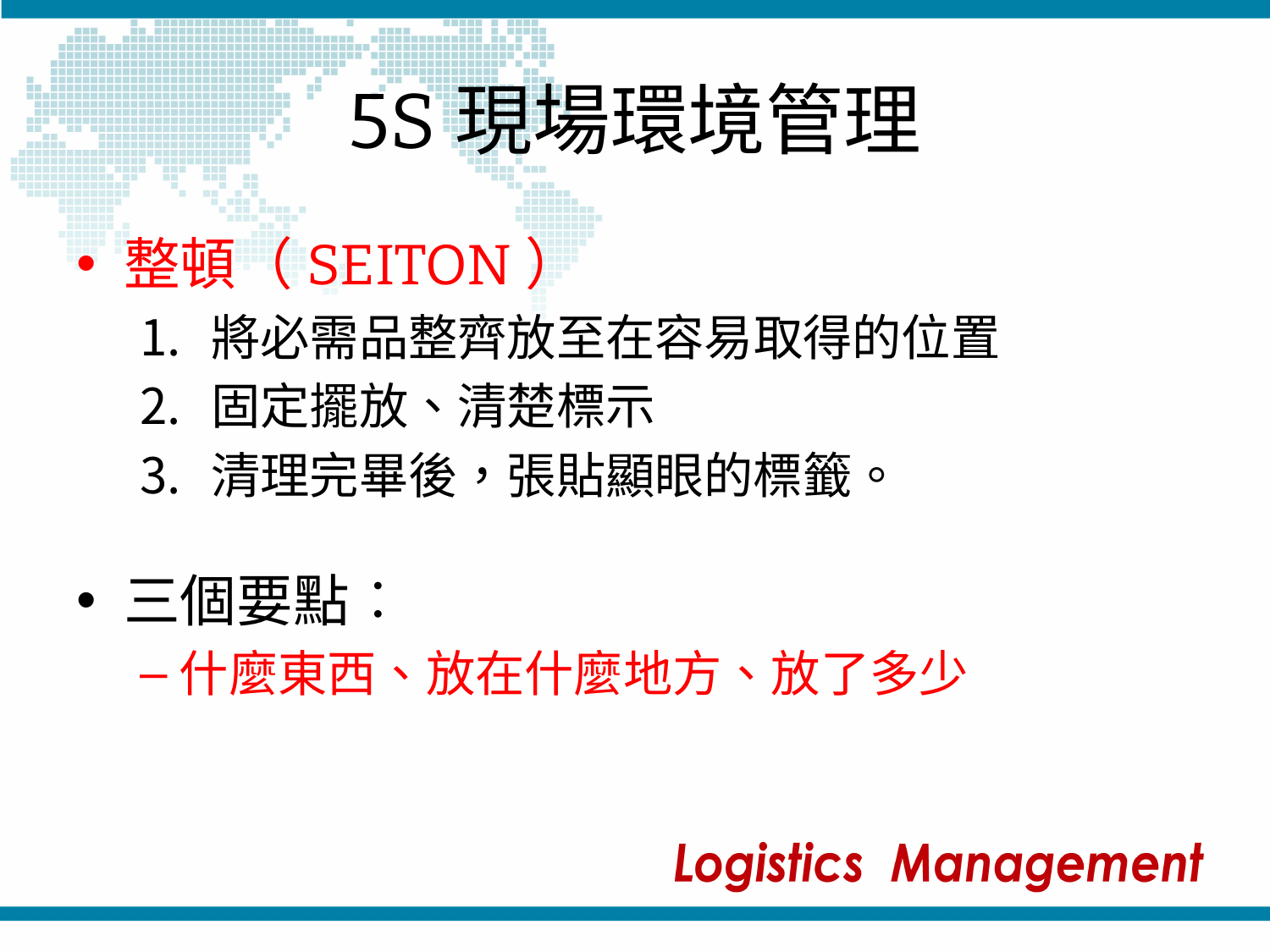

# 5S現場環境管理
整頓（SEITON）
將必需品整齊放至在容易取得的位置
固定擺放、清楚標示
清理完畢後，張貼顯眼的標籤。

三個要點︰
什麼東西、放在什麼地方、放了多少